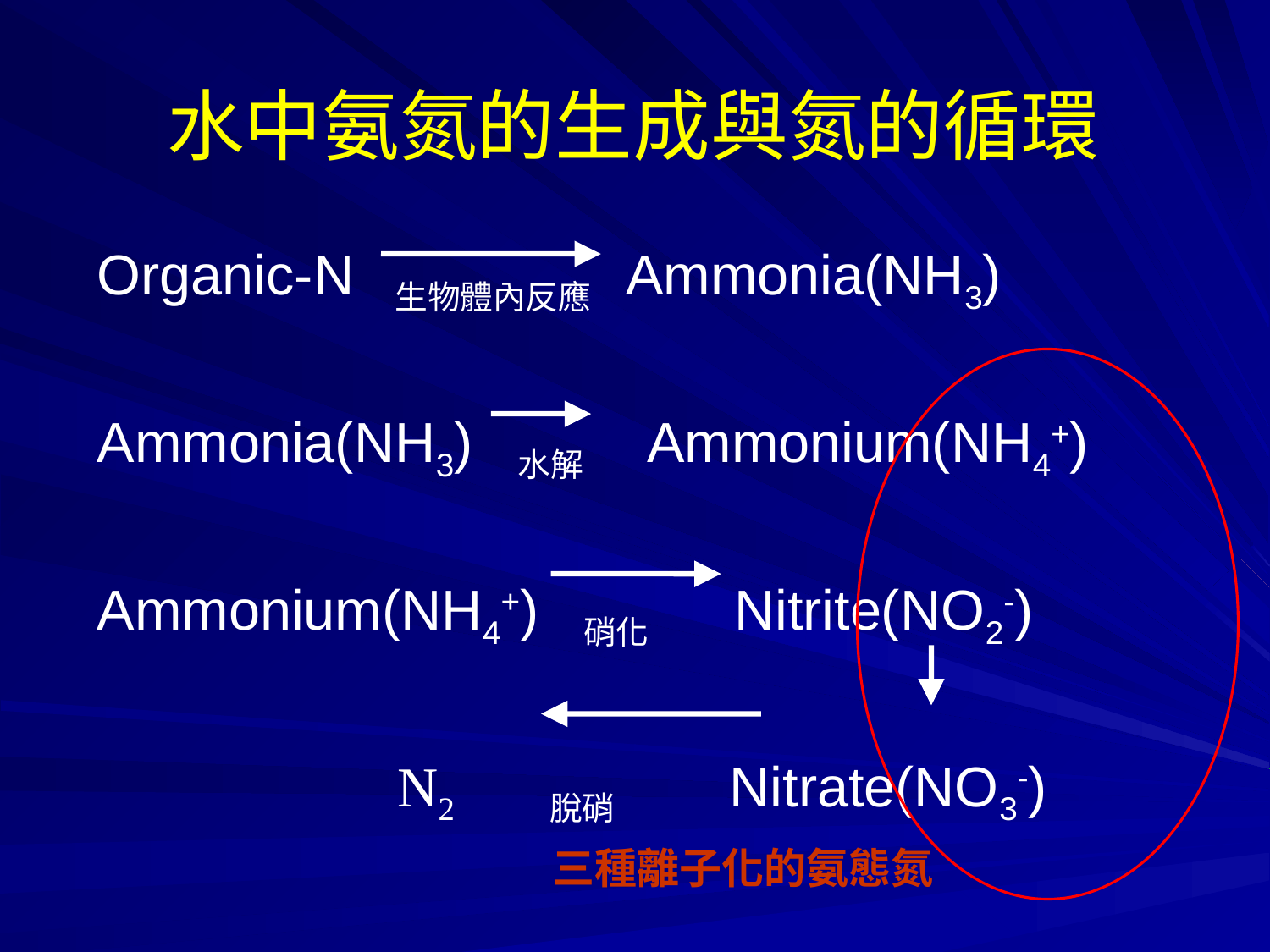

水中氨氮的生成與氮的循環
Organic-N   生物體內反應   Ammonia(NH3)

Ammonia(NH3)  水解    Ammonium(NH4+)

Ammonium(NH4+)  硝化          Nitrite(NO2-)

                                 N2         脫硝              Nitrate(NO3-)

三種離子化的氨態氮